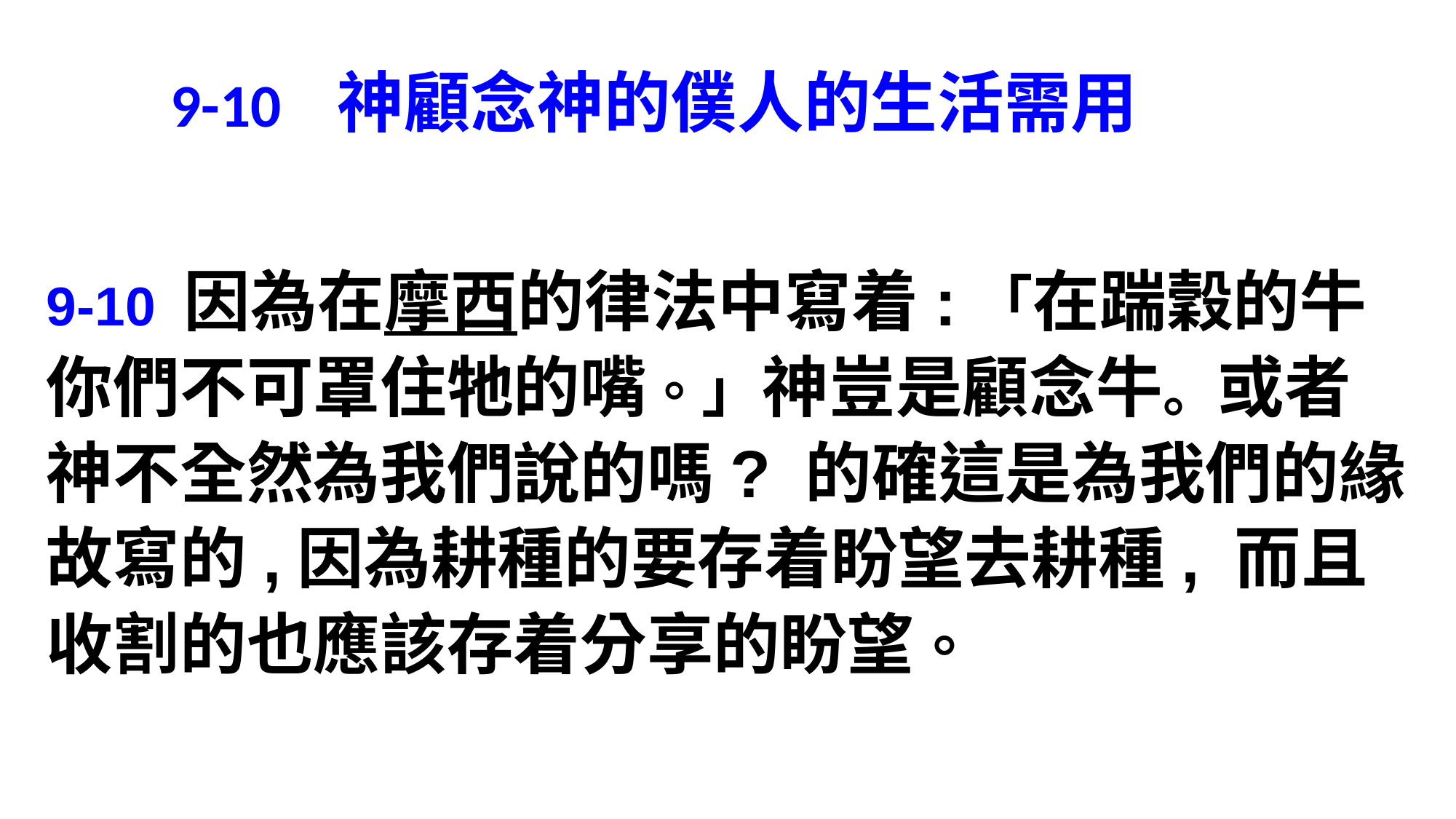

9-10   神顧念神的僕人的生活需用
9-10 因為在摩西的律法中寫着:「在踹穀的牛你們不可罩住牠的嘴。」神豈是顧念牛。或者神不全然為我們說的嗎? 的確這是為我們的緣故寫的,因為耕種的要存着盼望去耕種, 而且收割的也應該存着分享的盼望。